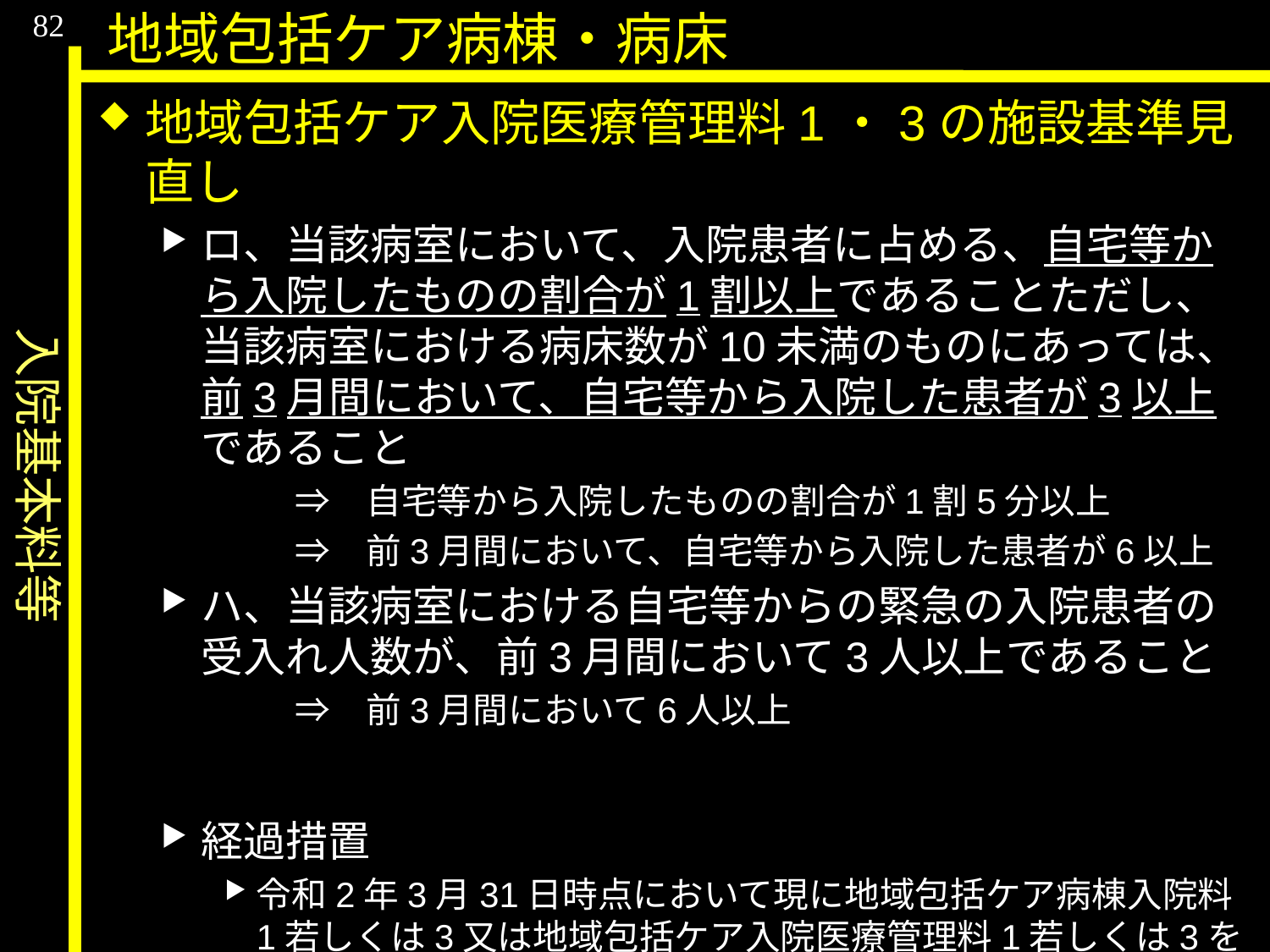

入院基本料等
82
地域包括ケア病棟・病床

地域包括ケア入院医療管理料1・3の施設基準見直し
ロ、当該病室において、入院患者に占める、自宅等から入院したものの割合が1割以上であることただし、当該病室における病床数が10未満のものにあっては、前3月間において、自宅等から入院した患者が3以上であること
　　⇒　自宅等から入院したものの割合が1割5分以上
　　⇒　前3月間において、自宅等から入院した患者が6以上
ハ、当該病室における自宅等からの緊急の入院患者の受入れ人数が、前3月間において3人以上であること
　　⇒　前3月間において6人以上

経過措置
令和2年3月31日時点において現に地域包括ケア病棟入院料1若しくは3又は地域包括ケア入院医療管理料1若しくは3を届け出ているものについては、令和〇年〇月〇日までの間に限り、当該基準を満たすものとみなす。